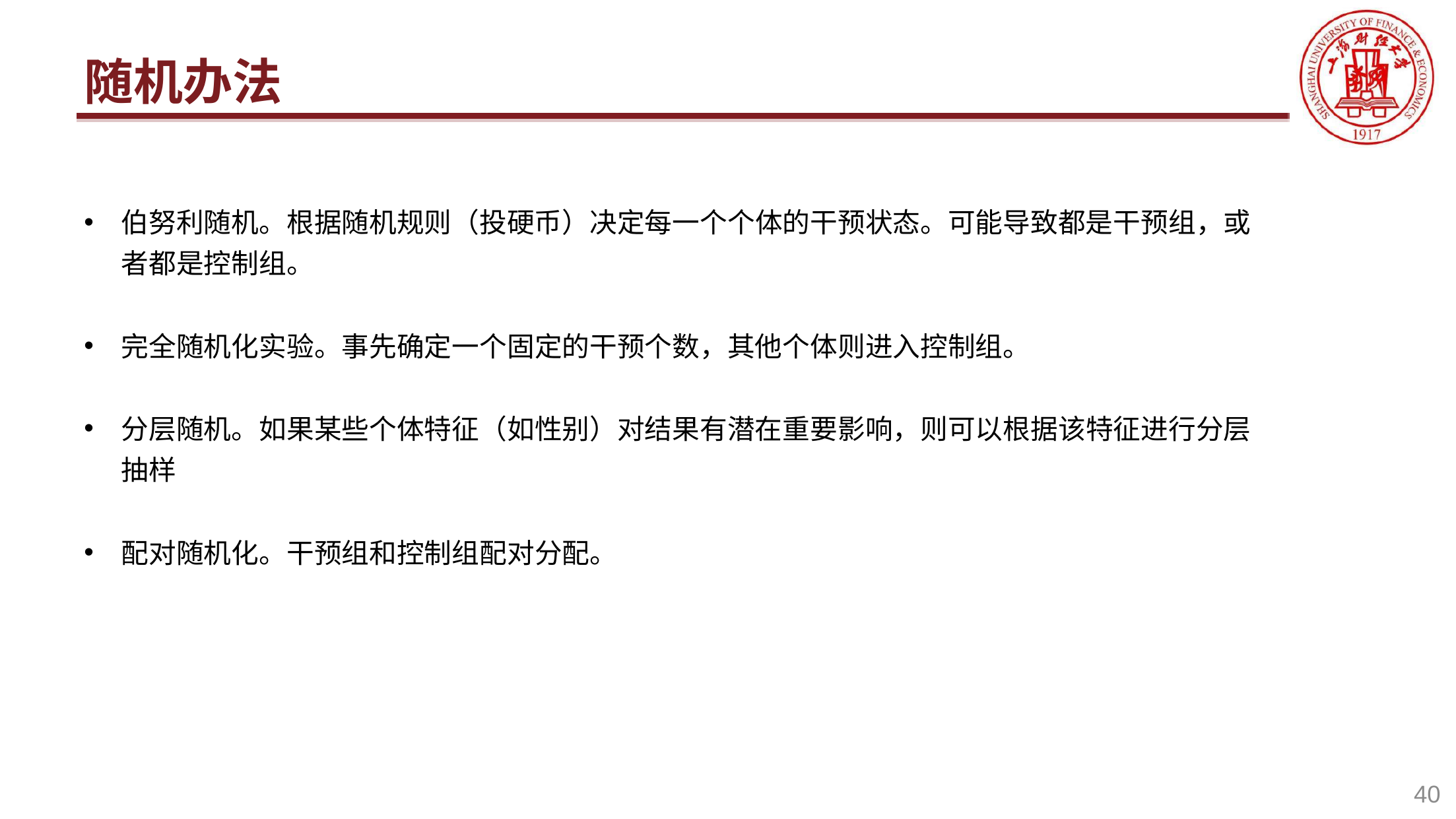

# 随机办法
伯努利随机。根据随机规则（投硬币）决定每一个个体的干预状态。可能导致都是干预组，或者都是控制组。

完全随机化实验。事先确定一个固定的干预个数，其他个体则进入控制组。

分层随机。如果某些个体特征（如性别）对结果有潜在重要影响，则可以根据该特征进行分层抽样

配对随机化。干预组和控制组配对分配。

40